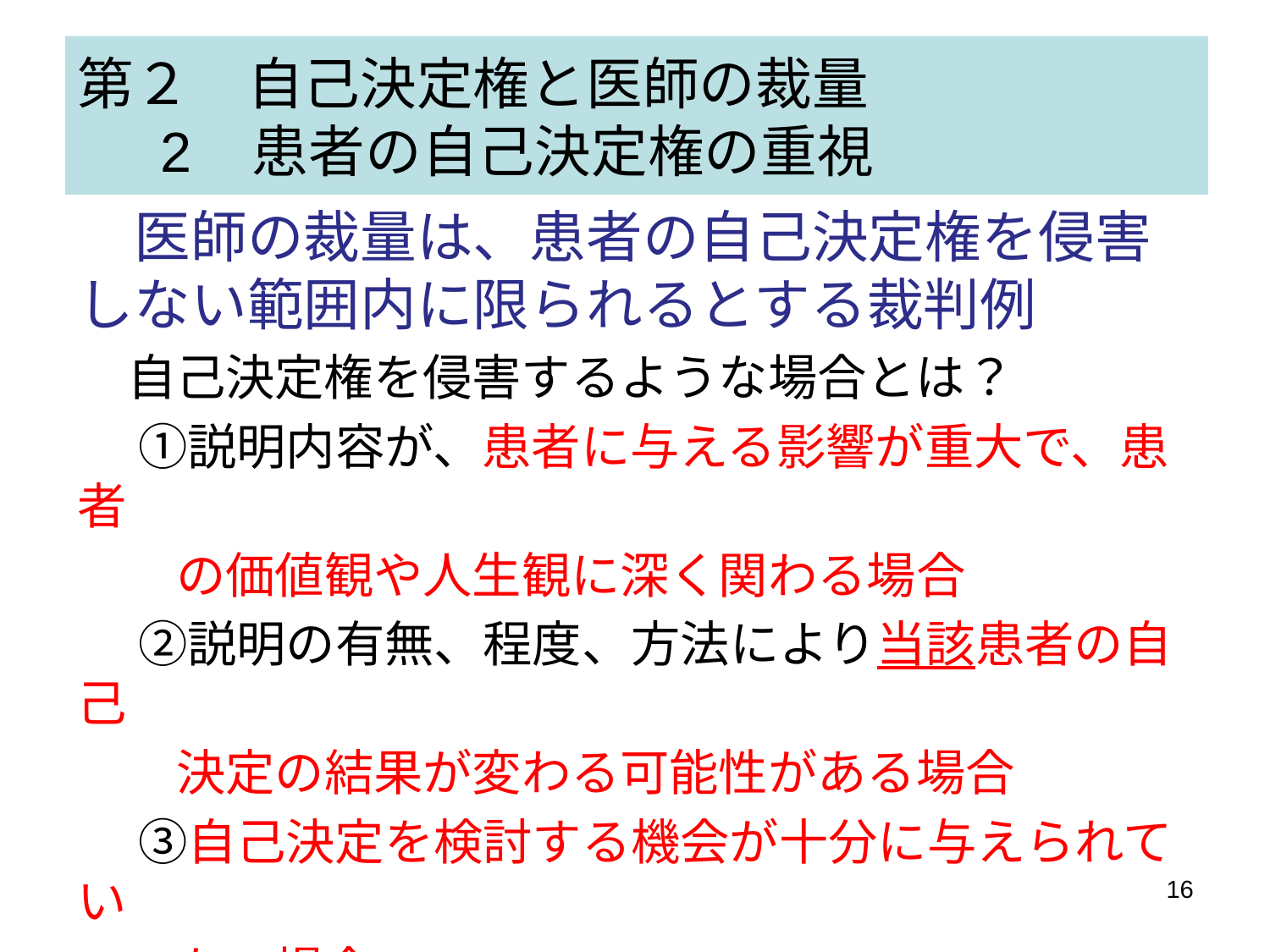

# 第２　自己決定権と医師の裁量 　 2   患者の自己決定権の重視
　医師の裁量は、患者の自己決定権を侵害しない範囲内に限られるとする裁判例
　自己決定権を侵害するような場合とは？
　 ①説明内容が、患者に与える影響が重大で、患者
　　の価値観や人生観に深く関わる場合
　 ②説明の有無、程度、方法により当該患者の自己
　　決定の結果が変わる可能性がある場合
　 ③自己決定を検討する機会が十分に与えられてい
　　ない場合
      二つの最高裁判例

16